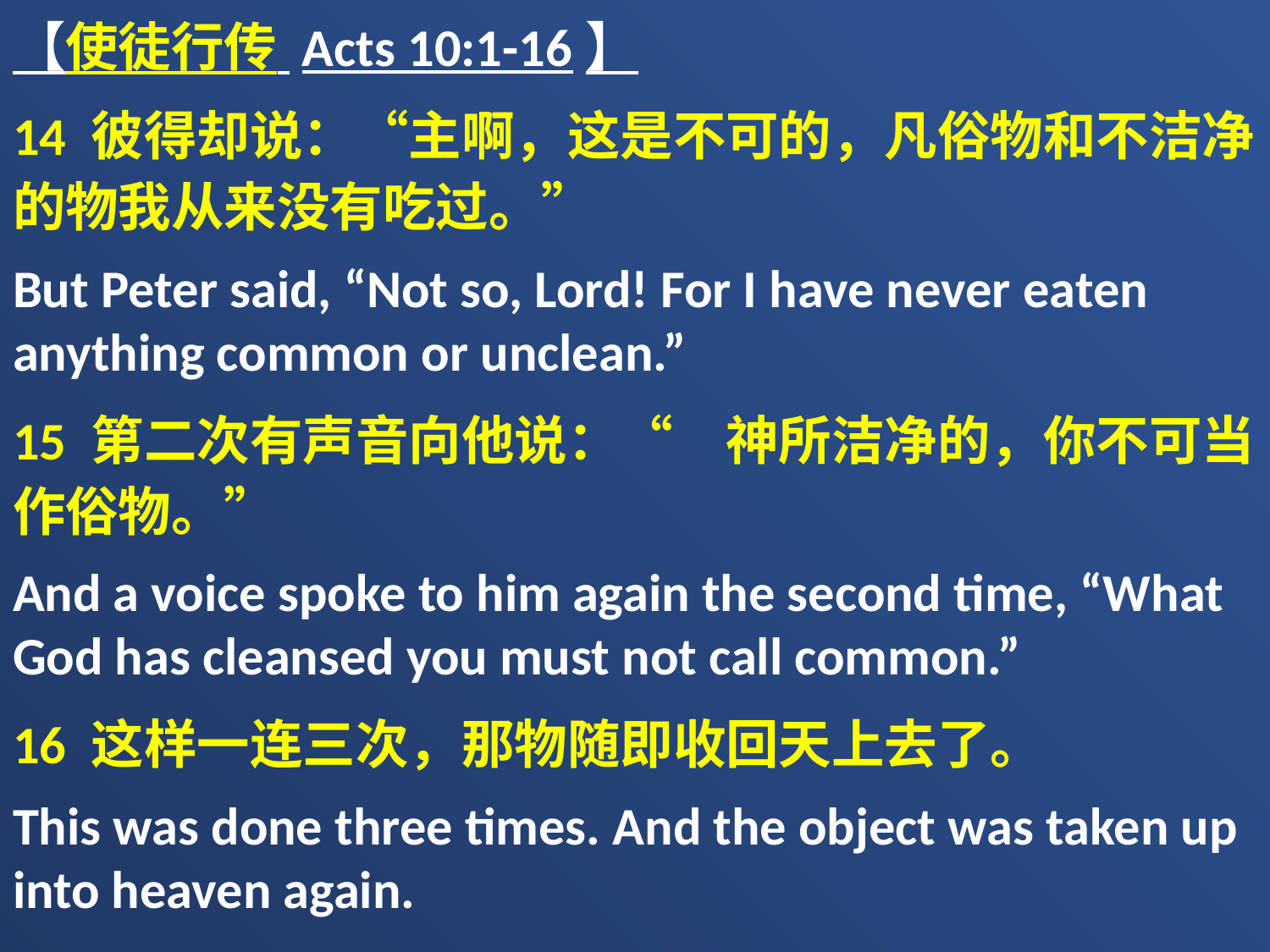

【使徒行传 Acts 10:1-16】
14 彼得却说：“主啊，这是不可的，凡俗物和不洁净的物我从来没有吃过。”
But Peter said, “Not so, Lord! For I have never eaten anything common or unclean.”
15 第二次有声音向他说：“　神所洁净的，你不可当作俗物。”
And a voice spoke to him again the second time, “What God has cleansed you must not call common.”
16 这样一连三次，那物随即收回天上去了。
This was done three times. And the object was taken up into heaven again.